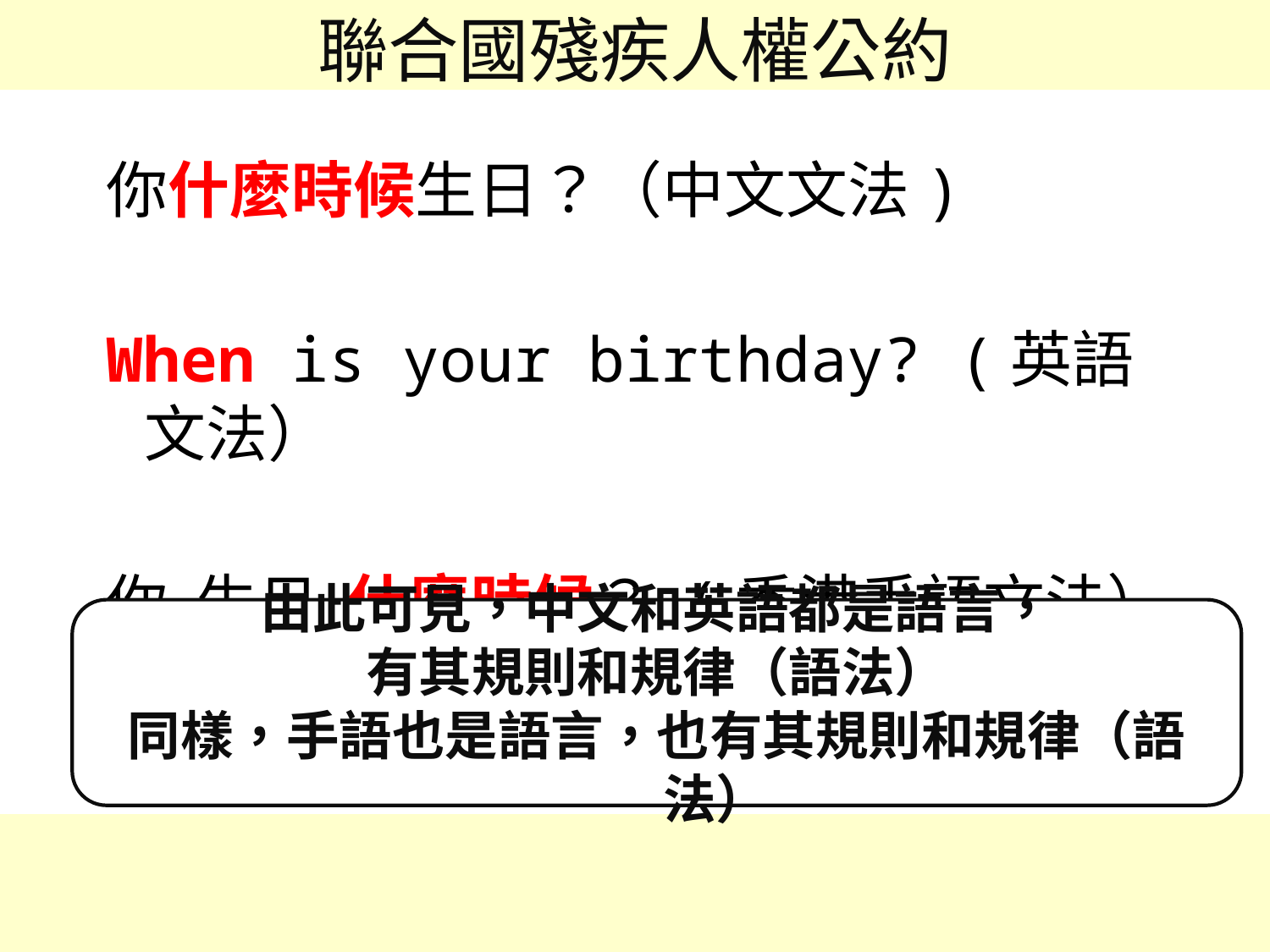

聯合國殘疾人權公約

你什麼時候生日？（中文文法)

When is your birthday? (英語文法）

你  生日  什麼時候？ (香港手語文法）
由此可見，中文和英語都是語言，
有其規則和規律（語法）
同樣，手語也是語言，也有其規則和規律（語法）